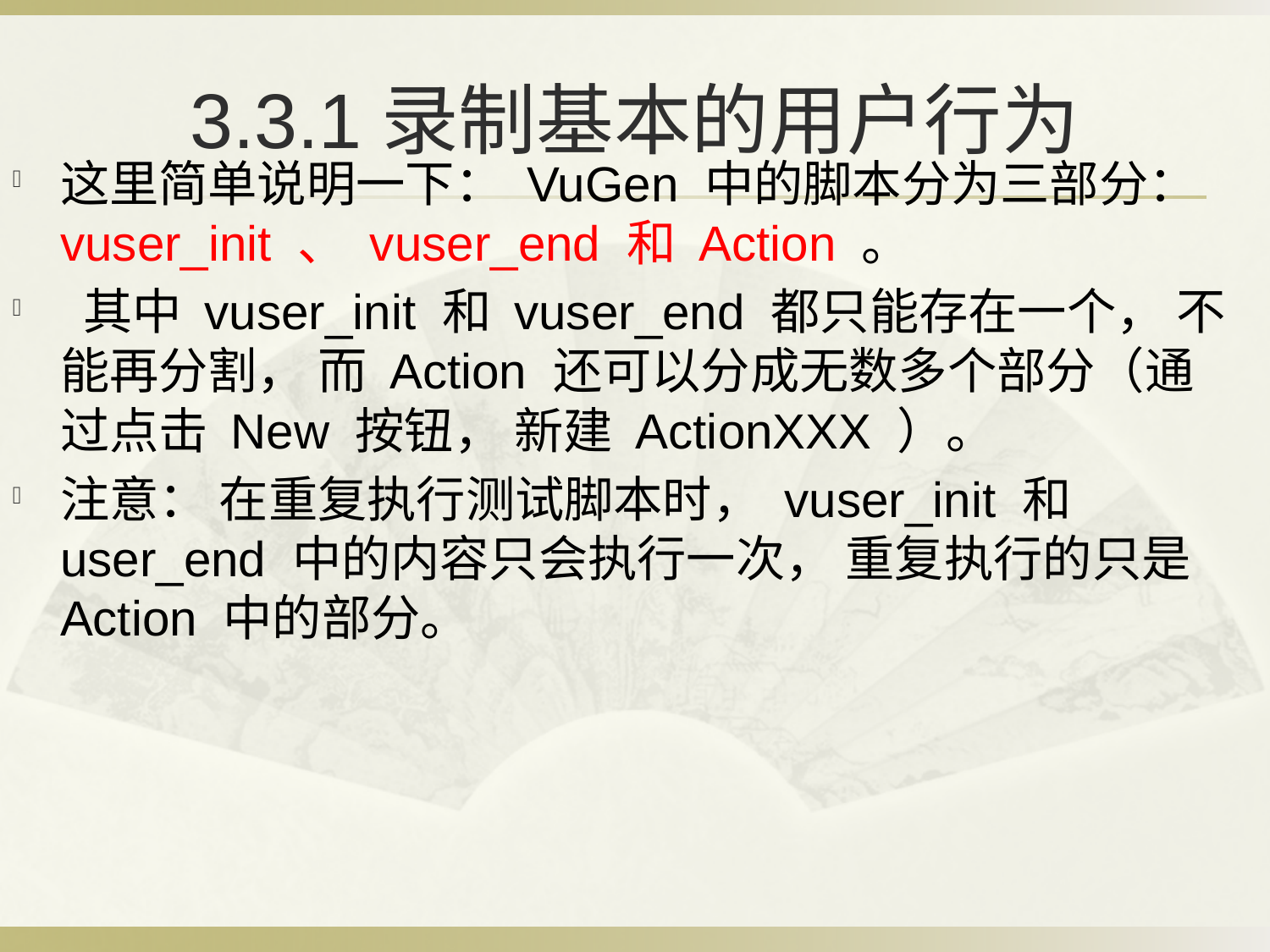

# 3.3.1录制基本的用户行为
这里简单说明一下： VuGen 中的脚本分为三部分： vuser_init 、 vuser_end 和 Action 。
 其中 vuser_init 和 vuser_end 都只能存在一个， 不能再分割， 而 Action 还可以分成无数多个部分（通过点击 New 按钮， 新建 ActionXXX ）。
注意： 在重复执行测试脚本时， vuser_init 和user_end 中的内容只会执行一次， 重复执行的只是 Action 中的部分。